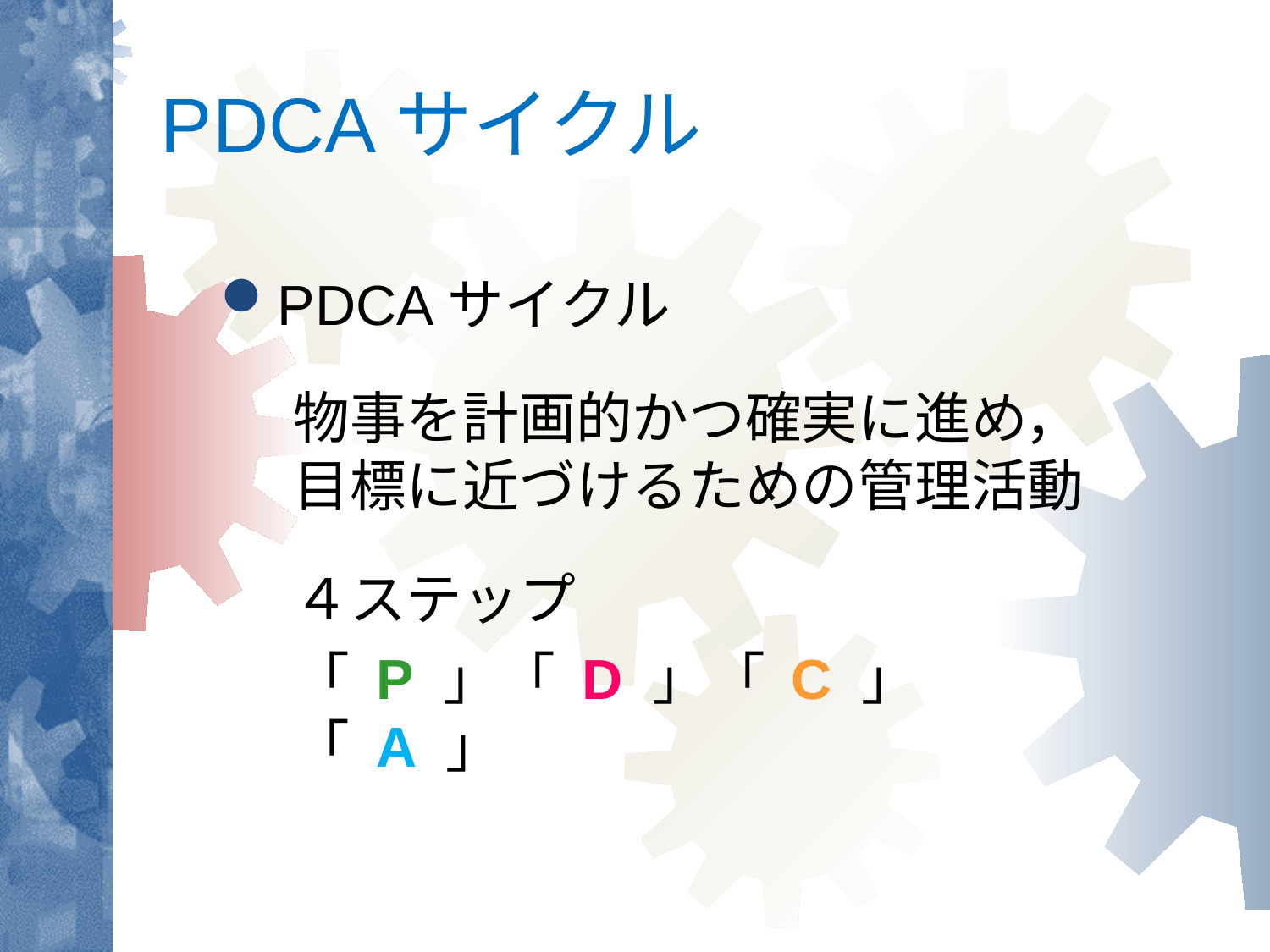

# PDCAサイクル
PDCAサイクル

物事を計画的かつ確実に進め，目標に近づけるための管理活動

４ステップ
「 P 」「 D 」「 C 」「 A 」